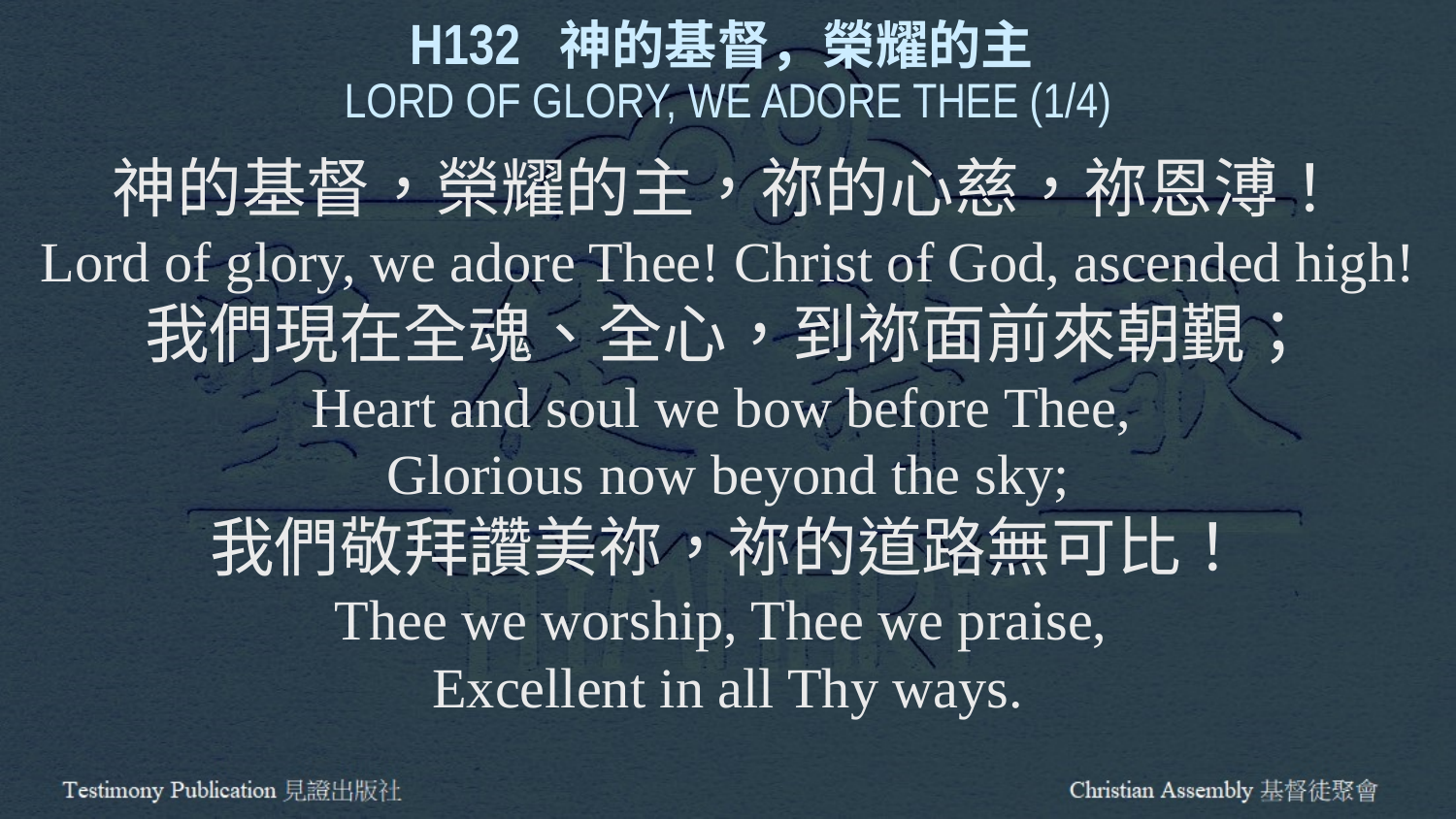

H132  神的基督，榮耀的主
LORD OF GLORY, WE ADORE THEE (1/4)
神的基督，榮耀的主，祢的心慈，祢恩溥！
Lord of glory, we adore Thee! Christ of God, ascended high!
我們現在全魂、全心，到祢面前來朝覲；
Heart and soul we bow before Thee,
Glorious now beyond the sky;
我們敬拜讚美祢，祢的道路無可比！
Thee we worship, Thee we praise,
Excellent in all Thy ways.